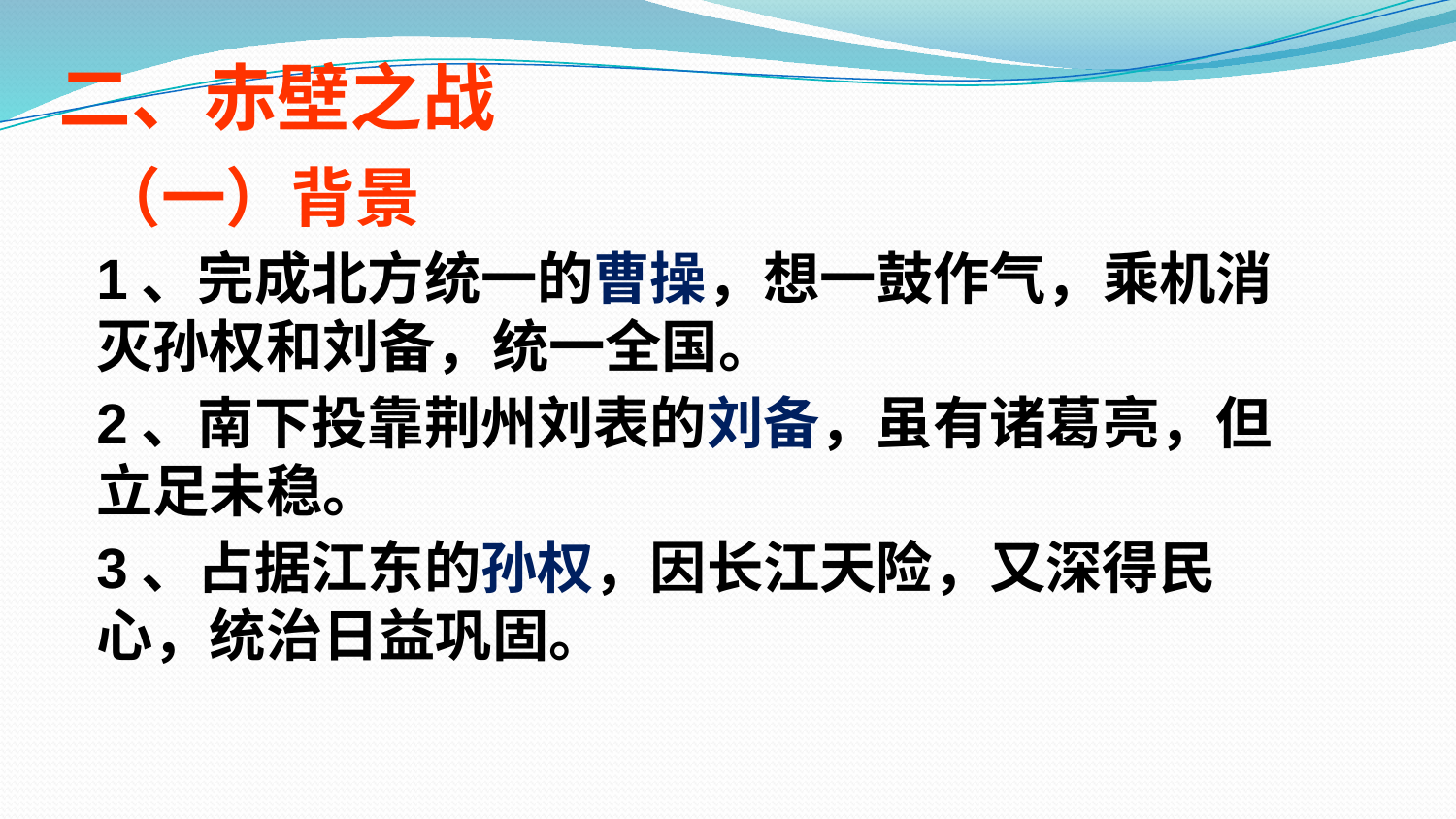

二、赤壁之战
（一）背景
1、完成北方统一的曹操，想一鼓作气，乘机消灭孙权和刘备，统一全国。
2、南下投靠荆州刘表的刘备，虽有诸葛亮，但立足未稳。
3、占据江东的孙权，因长江天险，又深得民心，统治日益巩固。